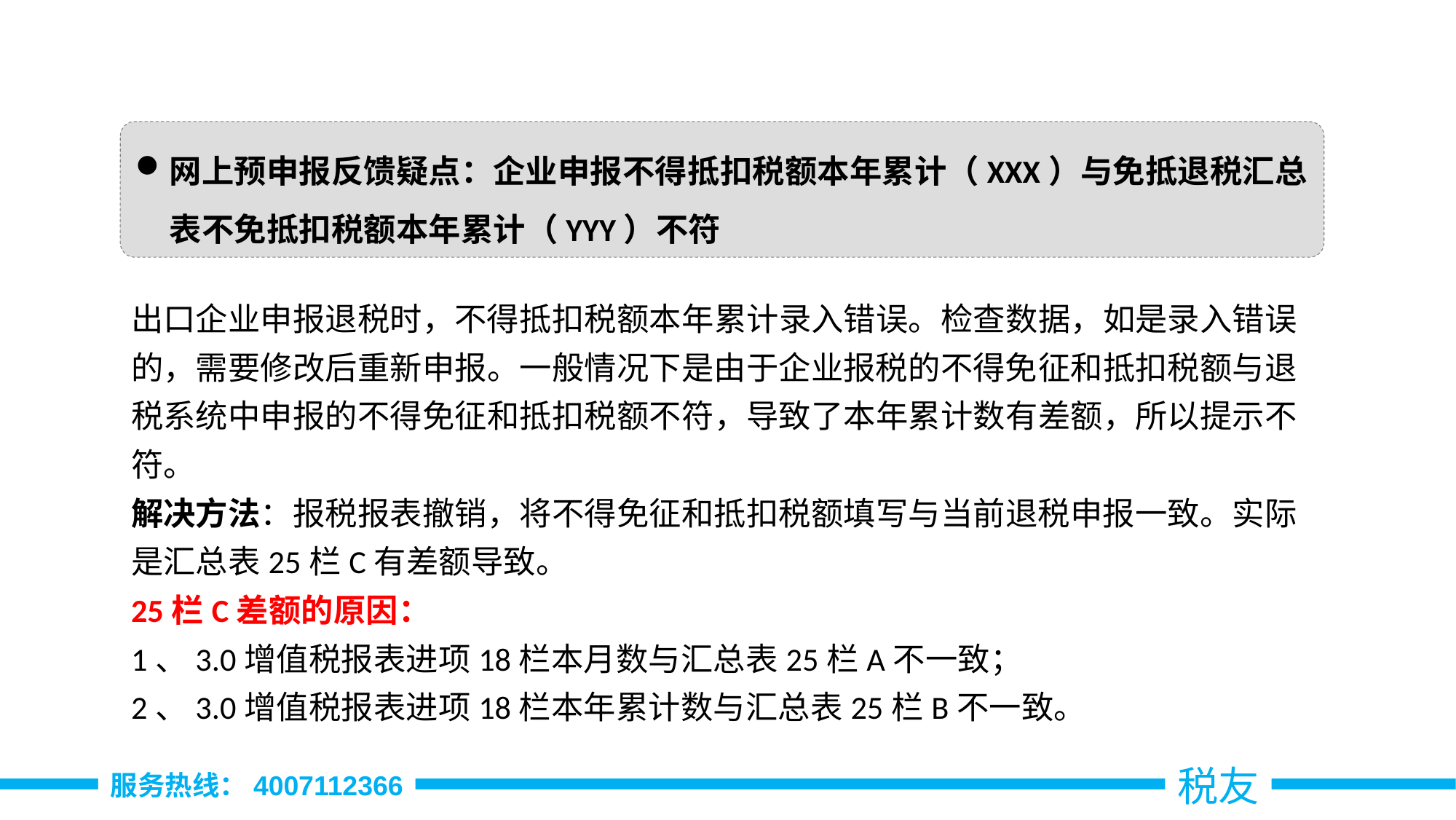

网上预申报反馈疑点：企业申报不得抵扣税额本年累计（XXX）与免抵退税汇总表不免抵扣税额本年累计（YYY）不符
出口企业申报退税时，不得抵扣税额本年累计录入错误。检查数据，如是录入错误的，需要修改后重新申报。一般情况下是由于企业报税的不得免征和抵扣税额与退税系统中申报的不得免征和抵扣税额不符，导致了本年累计数有差额，所以提示不符。
解决方法：报税报表撤销，将不得免征和抵扣税额填写与当前退税申报一致。实际是汇总表25栏C有差额导致。
25栏C差额的原因：
1、3.0增值税报表进项18栏本月数与汇总表25栏A不一致；
2、3.0增值税报表进项18栏本年累计数与汇总表25栏B不一致。